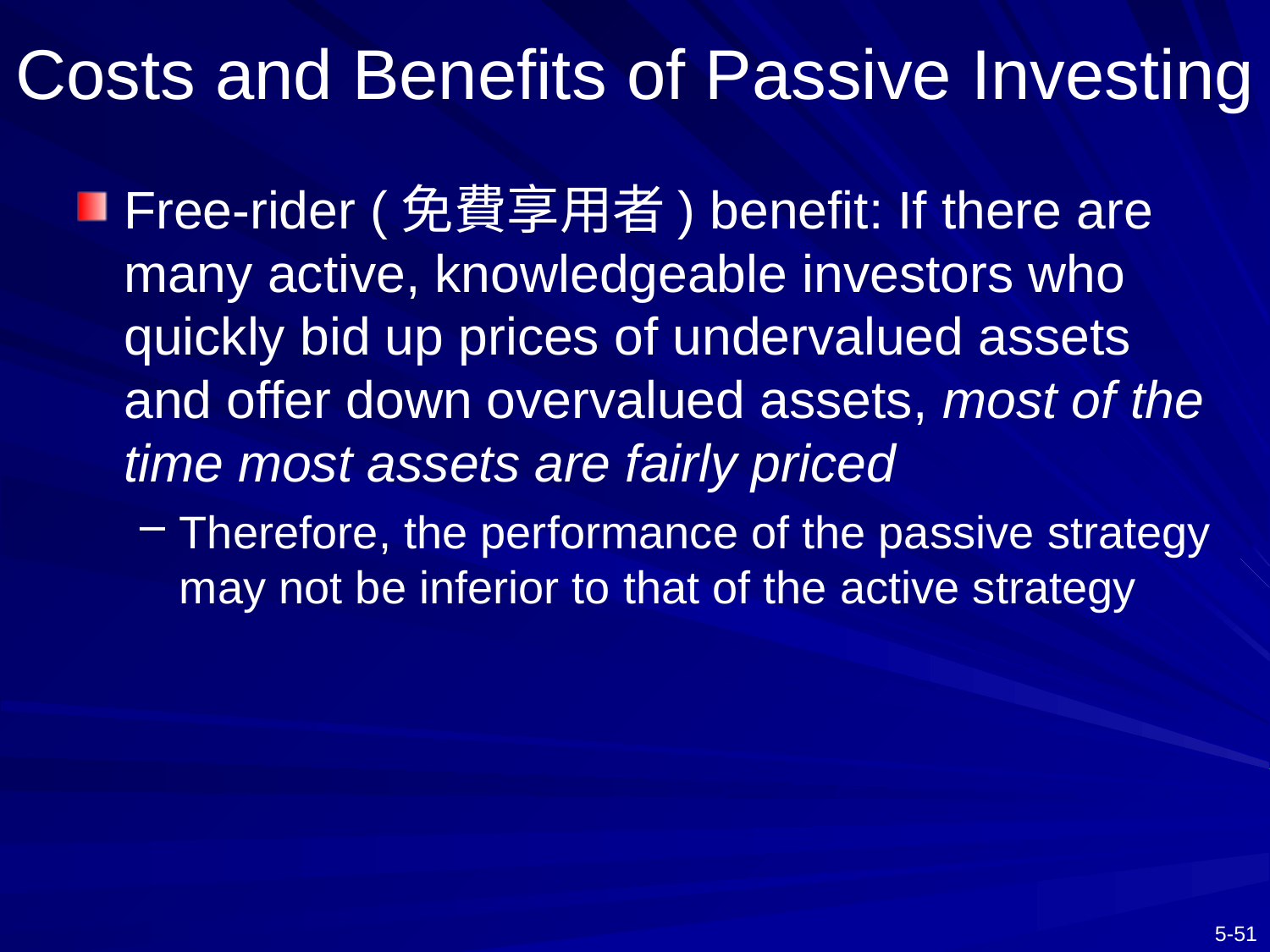

# Costs and Benefits of Passive Investing
Free-rider (免費享用者) benefit: If there are many active, knowledgeable investors who quickly bid up prices of undervalued assets and offer down overvalued assets, most of the time most assets are fairly priced
Therefore, the performance of the passive strategy may not be inferior to that of the active strategy